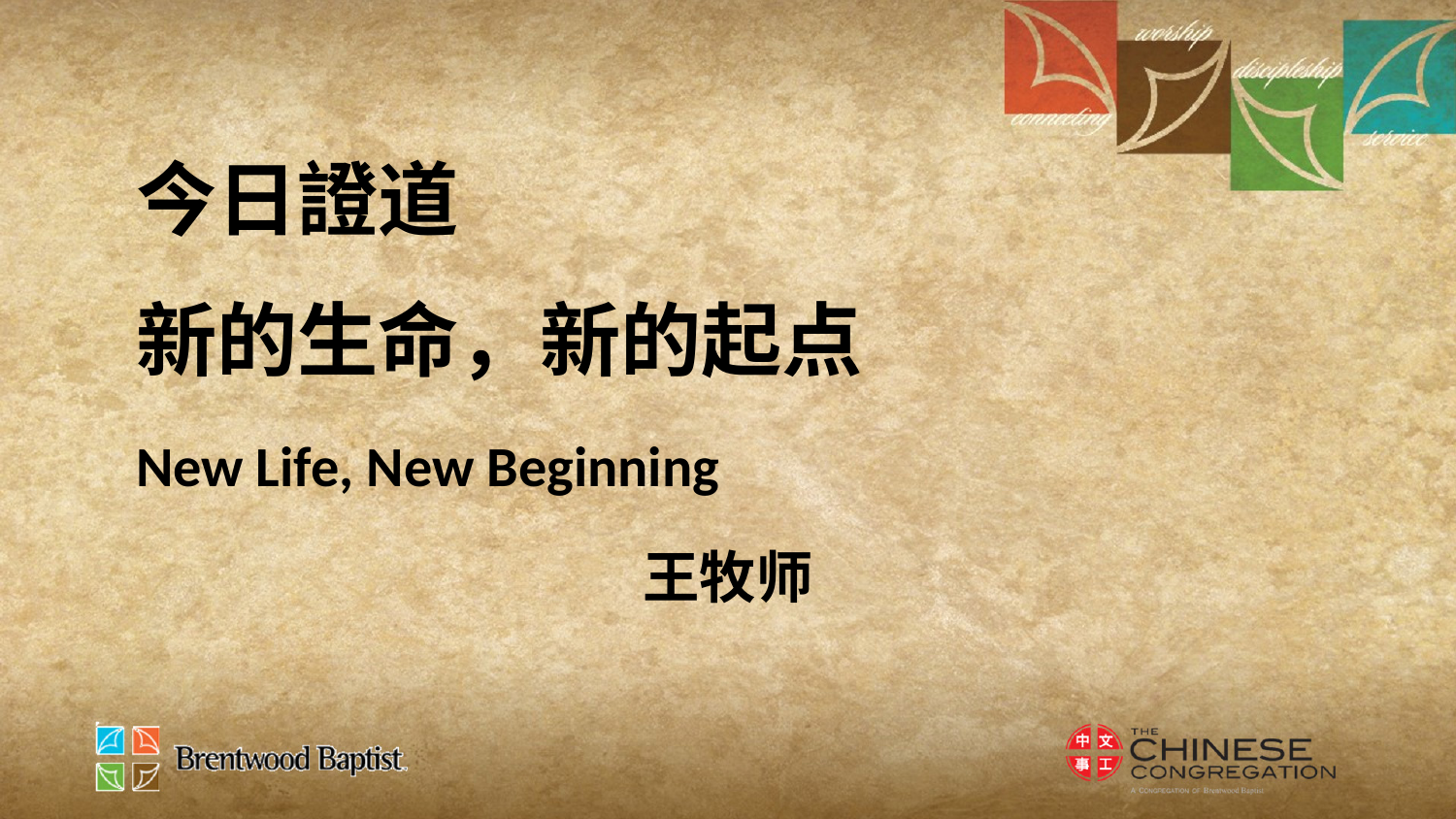

今日證道

新的生命，新的起点

New Life, New Beginning

王牧师